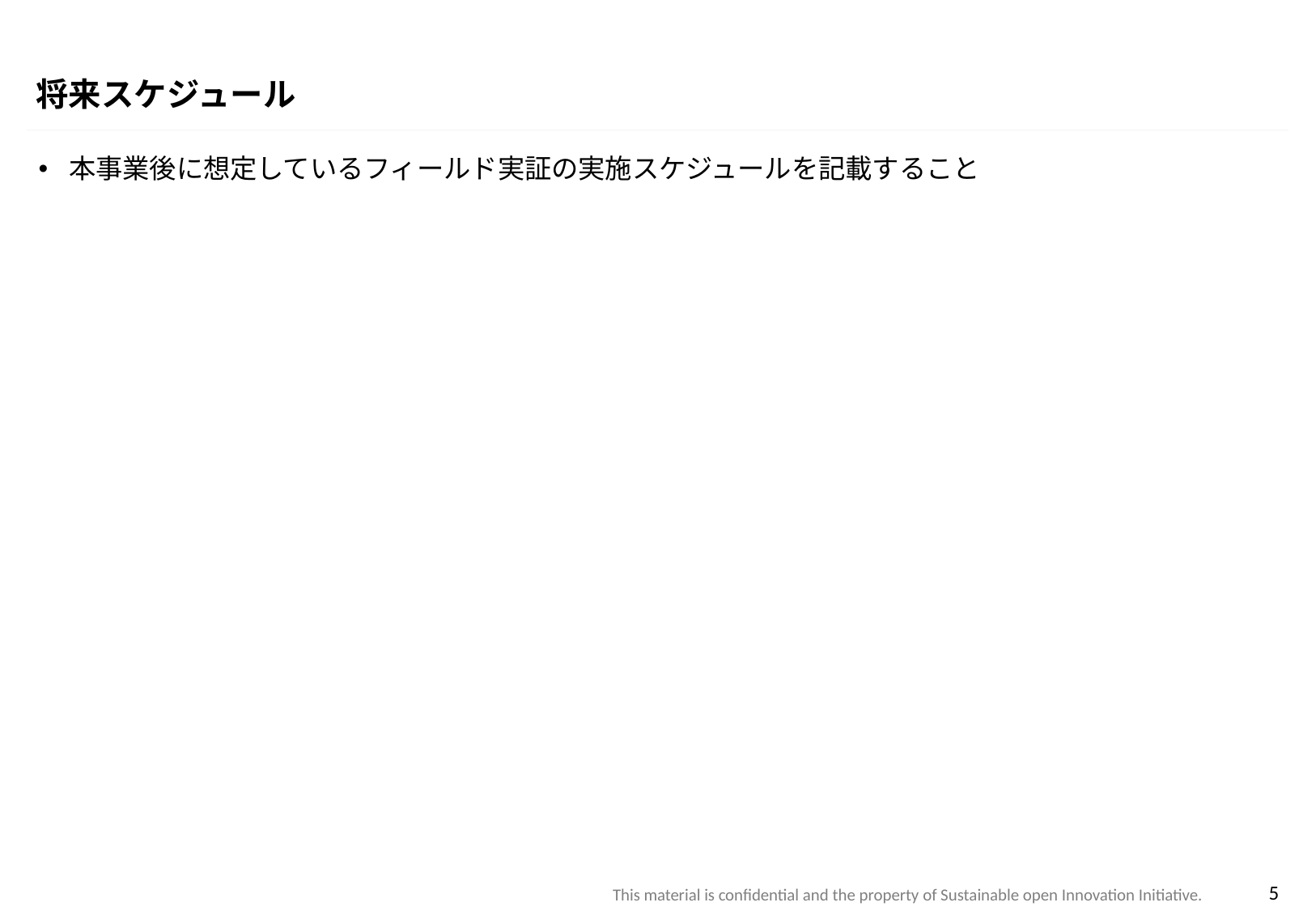

将来スケジュール
本事業後に想定しているフィールド実証の実施スケジュールを記載すること